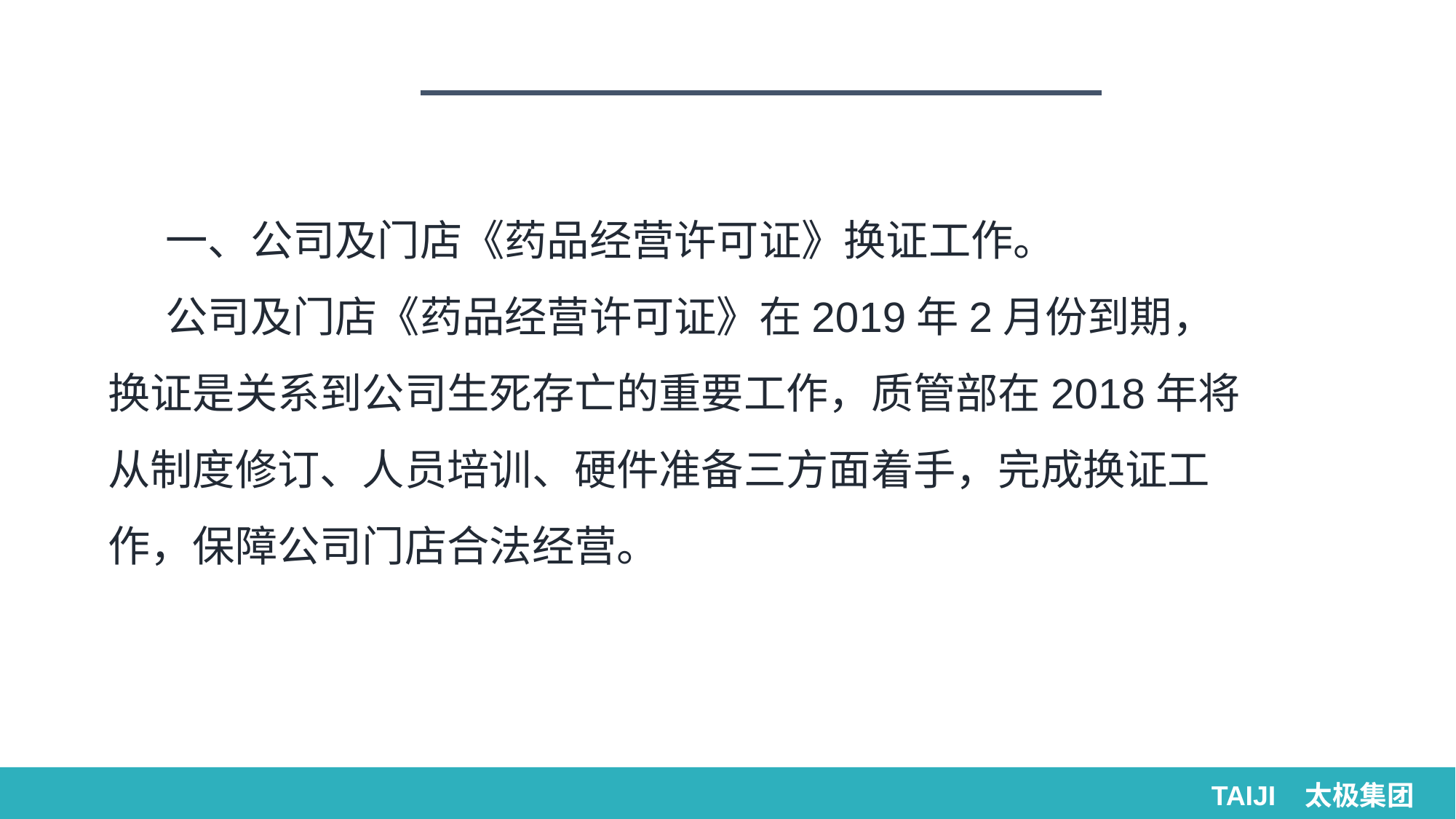

一、公司及门店《药品经营许可证》换证工作。
     公司及门店《药品经营许可证》在2019年2月份到期，换证是关系到公司生死存亡的重要工作，质管部在2018年将从制度修订、人员培训、硬件准备三方面着手，完成换证工作，保障公司门店合法经营。

TAIJI   太极集团